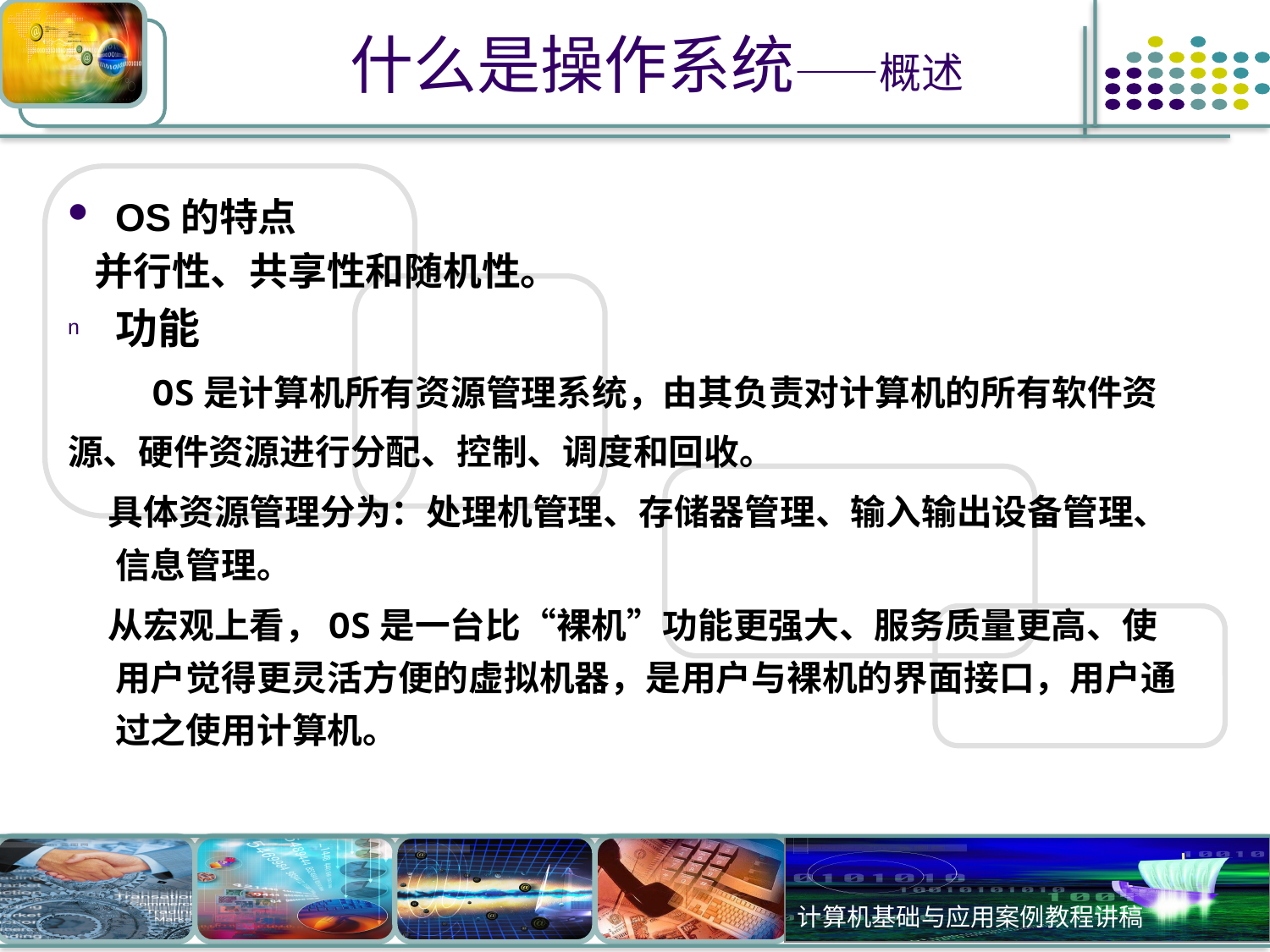

# 什么是操作系统——概述
OS的特点
  并行性、共享性和随机性。
功能
    OS是计算机所有资源管理系统，由其负责对计算机的所有软件资
源、硬件资源进行分配、控制、调度和回收。
    具体资源管理分为：处理机管理、存储器管理、输入输出设备管理、信息管理。
    从宏观上看，OS是一台比“裸机”功能更强大、服务质量更高、使用户觉得更灵活方便的虚拟机器，是用户与裸机的界面接口，用户通过之使用计算机。